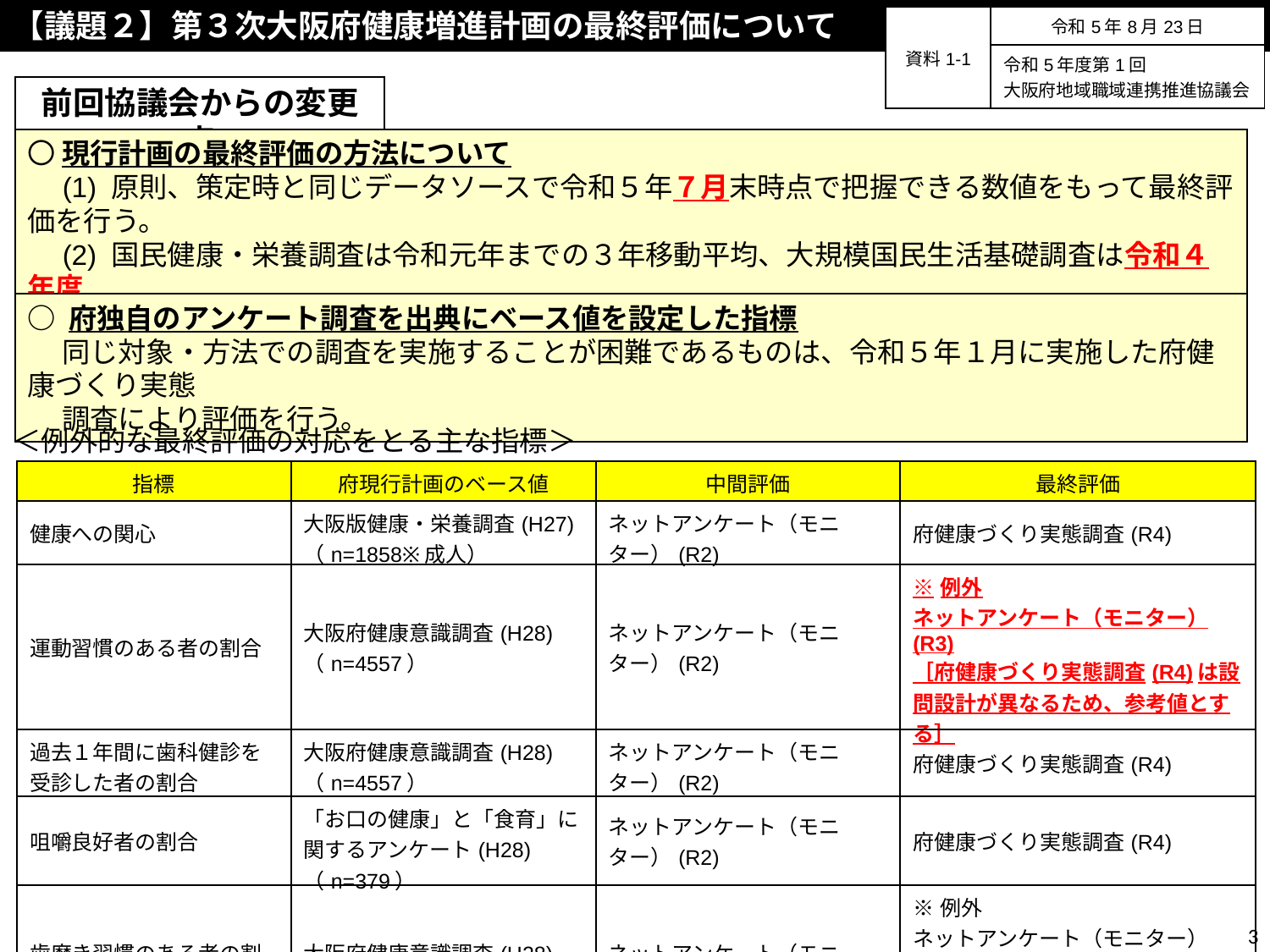

【議題２】第３次大阪府健康増進計画の最終評価について
| 資料1-1 | 令和5年8月23日 |
| --- | --- |
|  | 令和5年度第1回 大阪府地域職域連携推進協議会 |
前回協議会からの変更点
〇 現行計画の最終評価の方法について
　(1) 原則、策定時と同じデータソースで令和５年７月末時点で把握できる数値をもって最終評価を行う。
　(2) 国民健康・栄養調査は令和元年までの３年移動平均、大規模国民生活基礎調査は令和４年度
　　　　を最終評価に用いることとし、府健康づくり実態調査等の参考値があるものは第３章に併記する。
○ 府独自のアンケート調査を出典にベース値を設定した指標
　 同じ対象・方法での調査を実施することが困難であるものは、令和５年１月に実施した府健康づくり実態
　 調査により評価を行う。
＜例外的な最終評価の対応をとる主な指標＞
| 指標 | 府現行計画のベース値 | 中間評価 | 最終評価 |
| --- | --- | --- | --- |
| 健康への関心 | 大阪版健康・栄養調査(H27)（n=1858※成人） | ネットアンケート（モニター）(R2) | 府健康づくり実態調査(R4) |
| 運動習慣のある者の割合 | 大阪府健康意識調査(H28)（n=4557） | ネットアンケート（モニター）(R2) | ※例外 ネットアンケート（モニター）(R3) ［府健康づくり実態調査(R4)は設問設計が異なるため、参考値とする］ |
| 過去１年間に歯科健診を 受診した者の割合 | 大阪府健康意識調査(H28)（n=4557） | ネットアンケート（モニター）(R2) | 府健康づくり実態調査(R4) |
| 咀嚼良好者の割合 | 「お口の健康」と「食育」に関するアンケート(H28)（n=379） | ネットアンケート（モニター）(R2) | 府健康づくり実態調査(R4) |
| 歯磨き習慣のある者の割合 | 大阪府健康意識調査(H28)（n=4557） | ネットアンケート（モニター）(R2) | ※例外 ネットアンケート（モニター）(R3) ［府健康づくり実態調査(R4)は設問設計が異なるため、参考値とする］ |
3